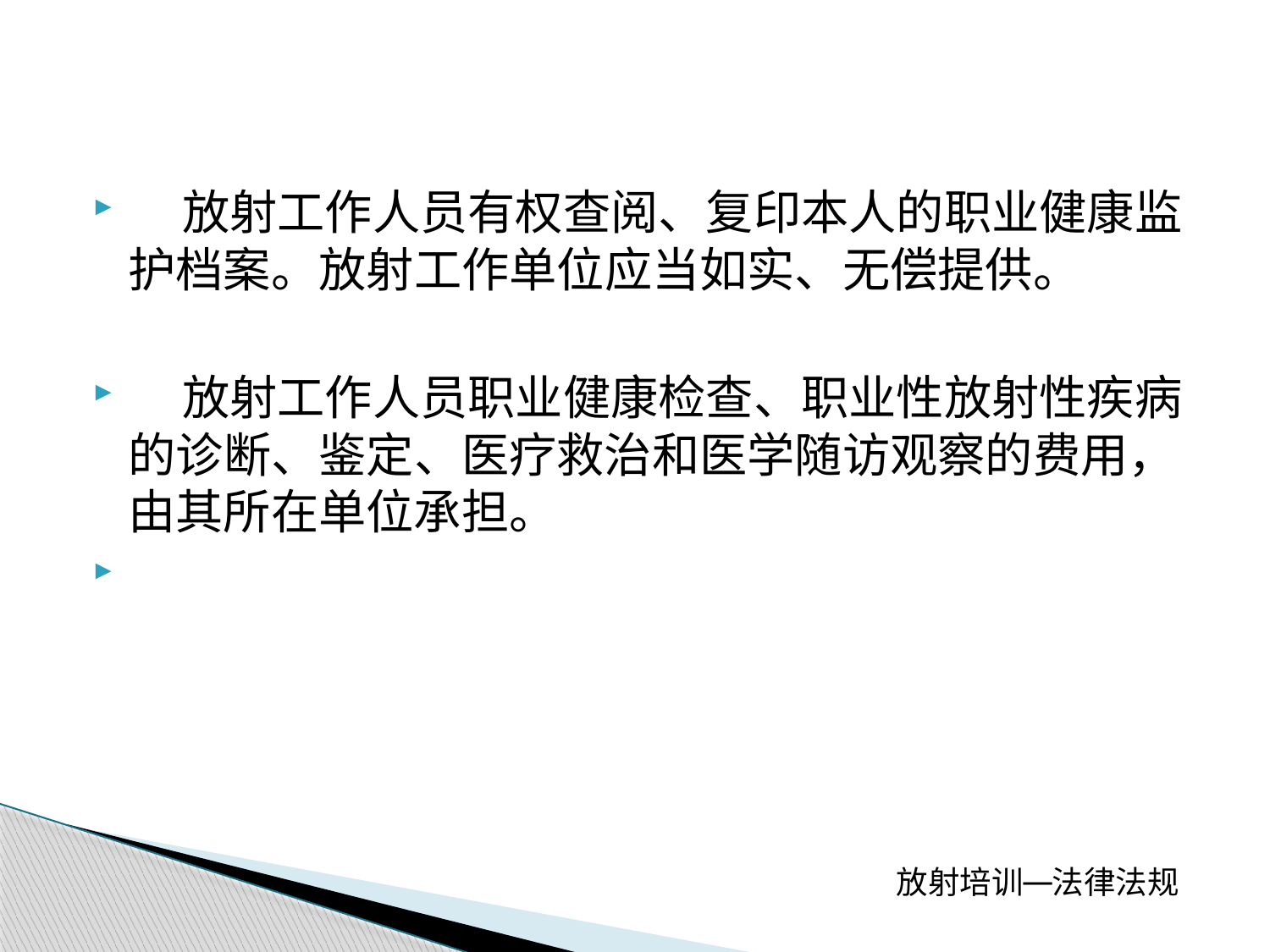

#
    放射工作人员有权查阅、复印本人的职业健康监护档案。放射工作单位应当如实、无偿提供。

    放射工作人员职业健康检查、职业性放射性疾病的诊断、鉴定、医疗救治和医学随访观察的费用，由其所在单位承担。

放射培训—法律法规